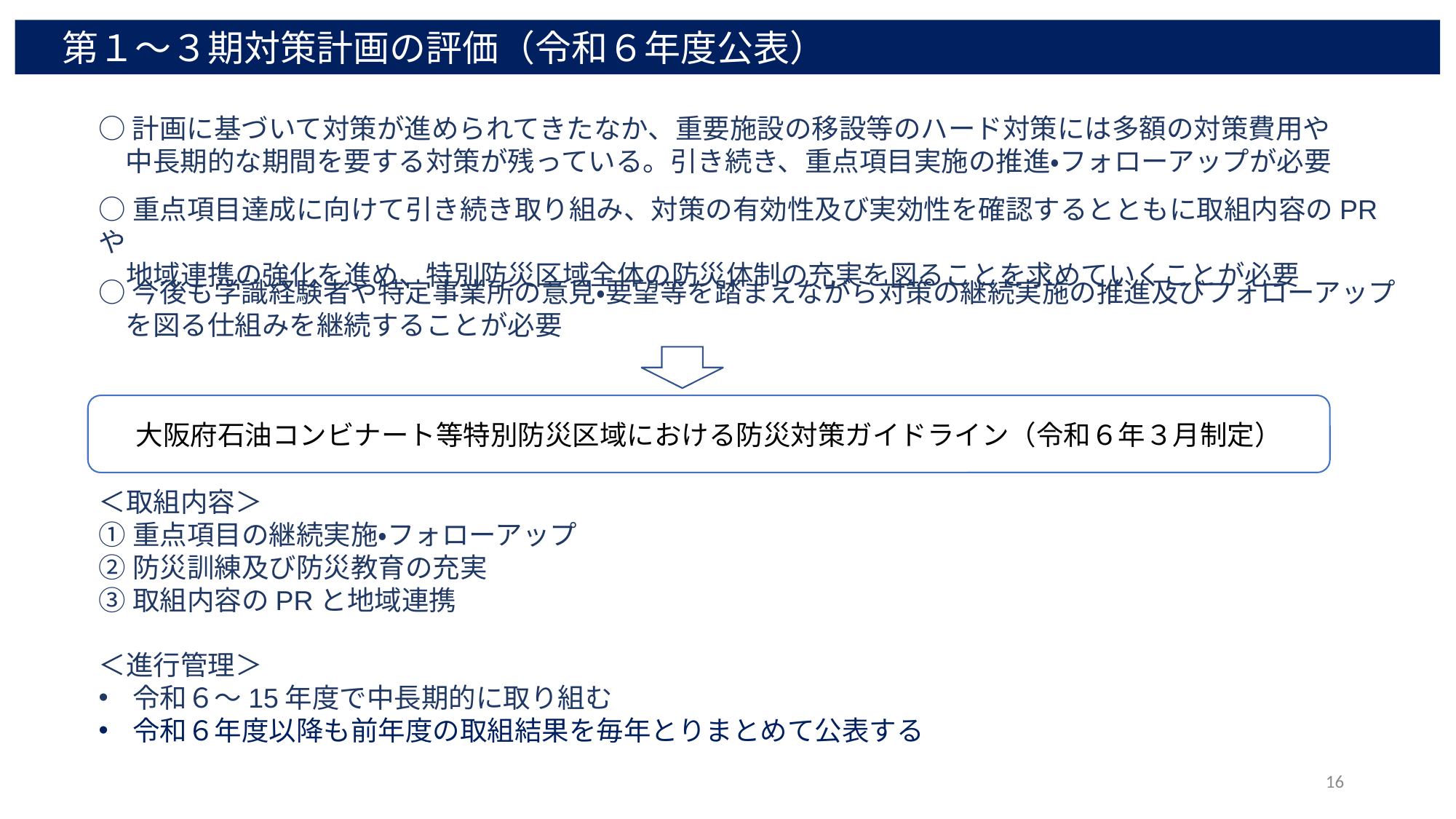

第１～３期対策計画の評価（令和６年度公表）
○計画に基づいて対策が進められてきたなか、重要施設の移設等のハード対策には多額の対策費用や
　中長期的な期間を要する対策が残っている。引き続き、重点項目実施の推進・フォローアップが必要
○重点項目達成に向けて引き続き取り組み、対策の有効性及び実効性を確認するとともに取組内容のPRや
　地域連携の強化を進め、特別防災区域全体の防災体制の充実を図ることを求めていくことが必要
○今後も学識経験者や特定事業所の意見・要望等を踏まえながら対策の継続実施の推進及びフォローアップ
　を図る仕組みを継続することが必要

大阪府石油コンビナート等特別防災区域における防災対策ガイドライン（令和６年３月制定）
＜取組内容＞
①重点項目の継続実施・フォローアップ
②防災訓練及び防災教育の充実
③取組内容のPRと地域連携
＜進行管理＞
令和６～15年度で中長期的に取り組む
令和６年度以降も前年度の取組結果を毎年とりまとめて公表する
16